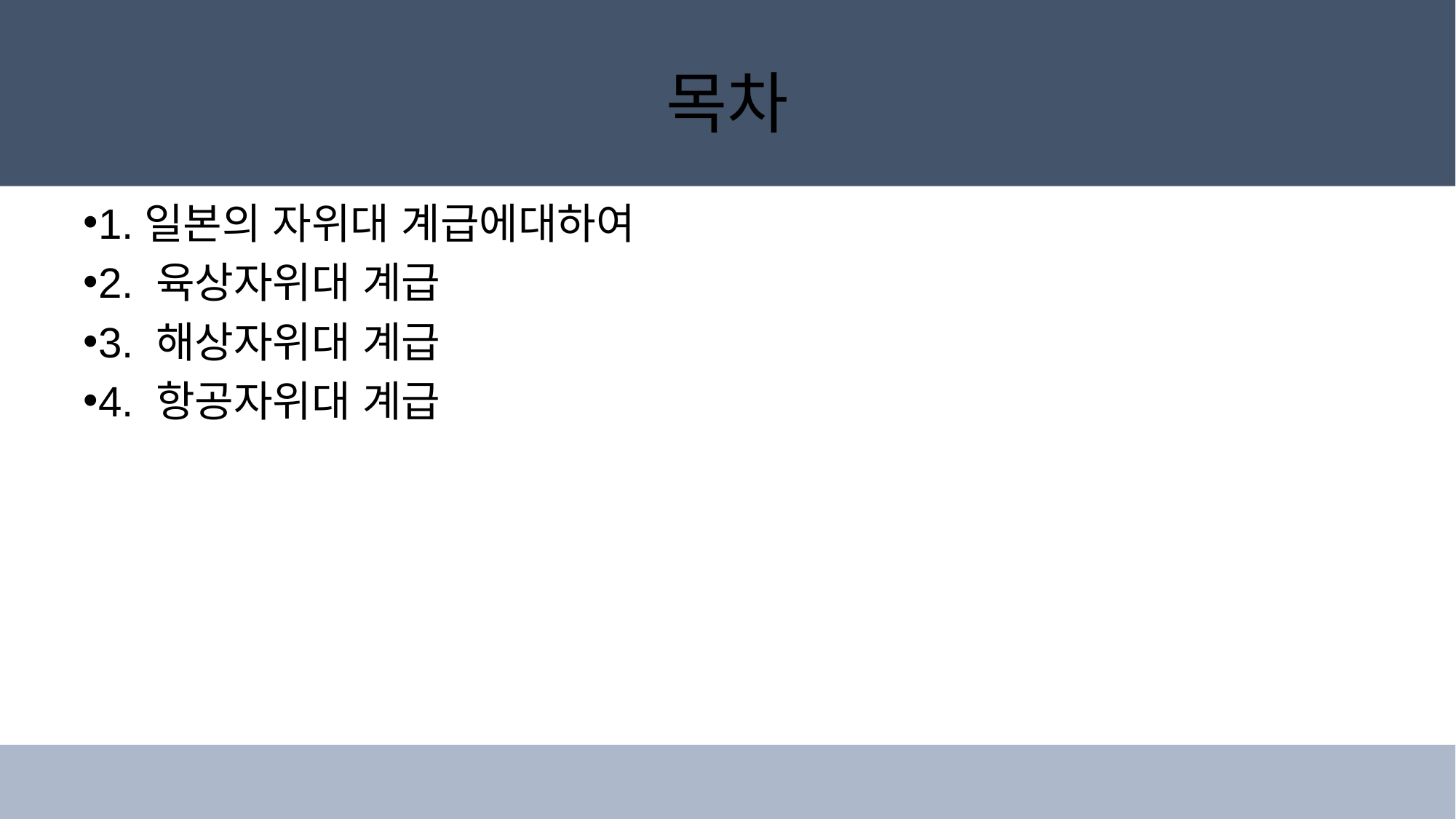

# 목차
1.일본의 자위대 계급에대하여
2. 육상자위대 계급
3. 해상자위대 계급
4. 항공자위대 계급